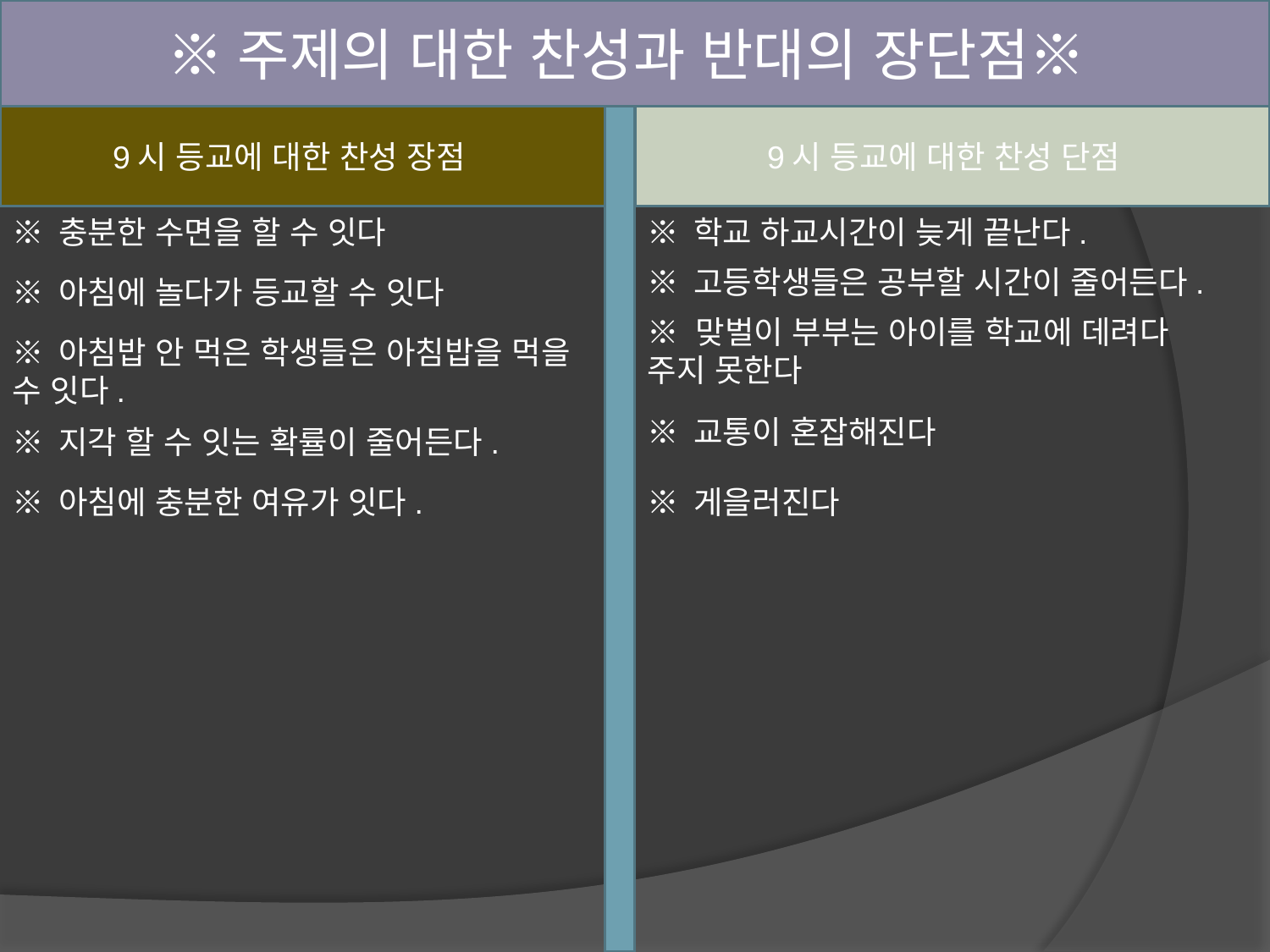

※주제의 대한 찬성과 반대의 장단점※
9시 등교에 대한 찬성 장점

9시 등교에 대한 찬성 단점
※ 충분한 수면을 할 수 잇다
※ 학교 하교시간이 늦게 끝난다.
※ 고등학생들은 공부할 시간이 줄어든다.
※ 아침에 놀다가 등교할 수 잇다
※ 맞벌이 부부는 아이를 학교에 데려다 주지 못한다
※ 아침밥 안 먹은 학생들은 아침밥을 먹을 수 잇다.
※ 교통이 혼잡해진다
※ 지각 할 수 잇는 확률이 줄어든다.
※ 아침에 충분한 여유가 잇다.
※ 게을러진다